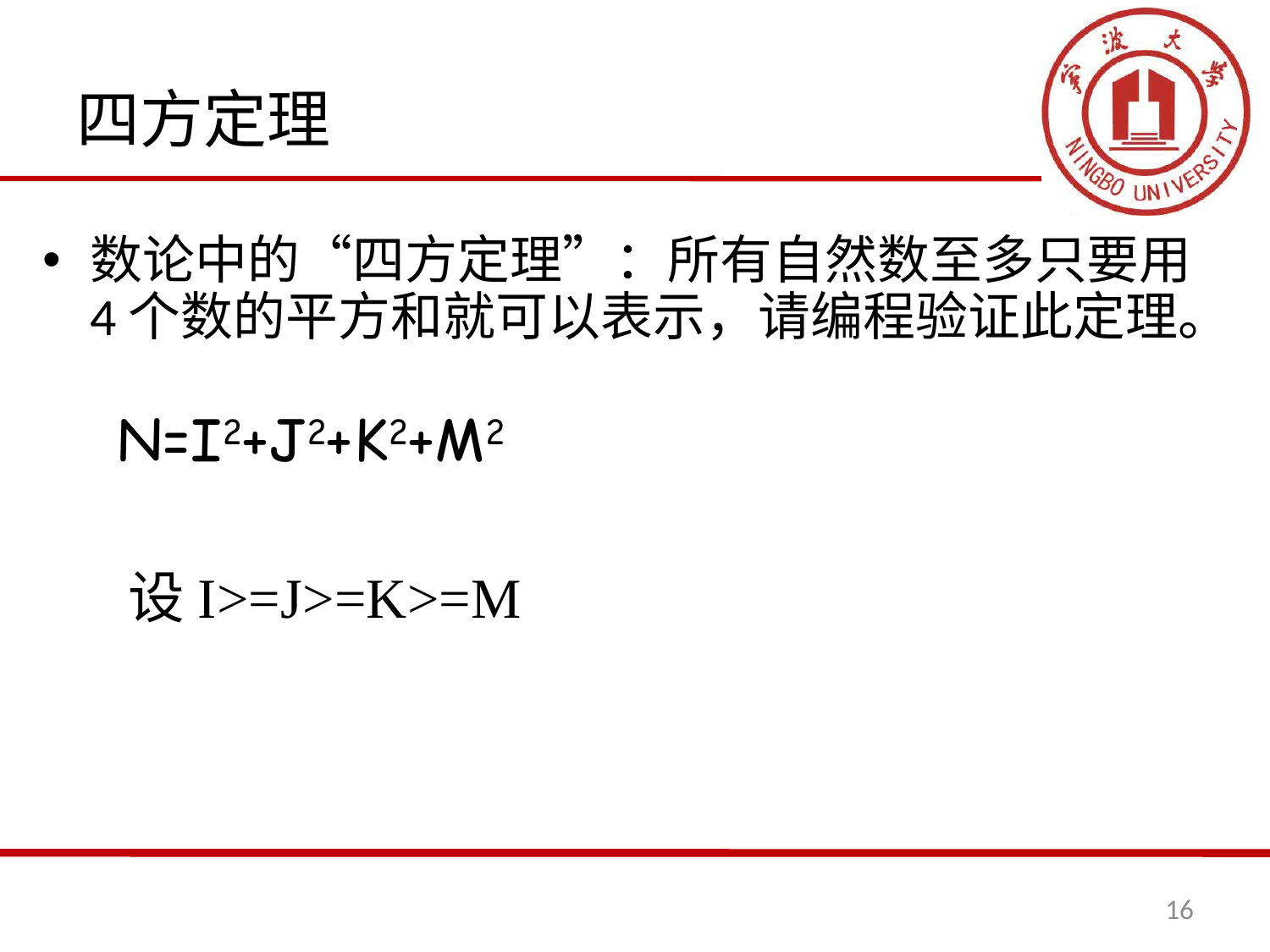

# 四方定理
数论中的“四方定理”：所有自然数至多只要用4个数的平方和就可以表示，请编程验证此定理。

N=I2+J2+K2+M2
 设I>=J>=K>=M

16